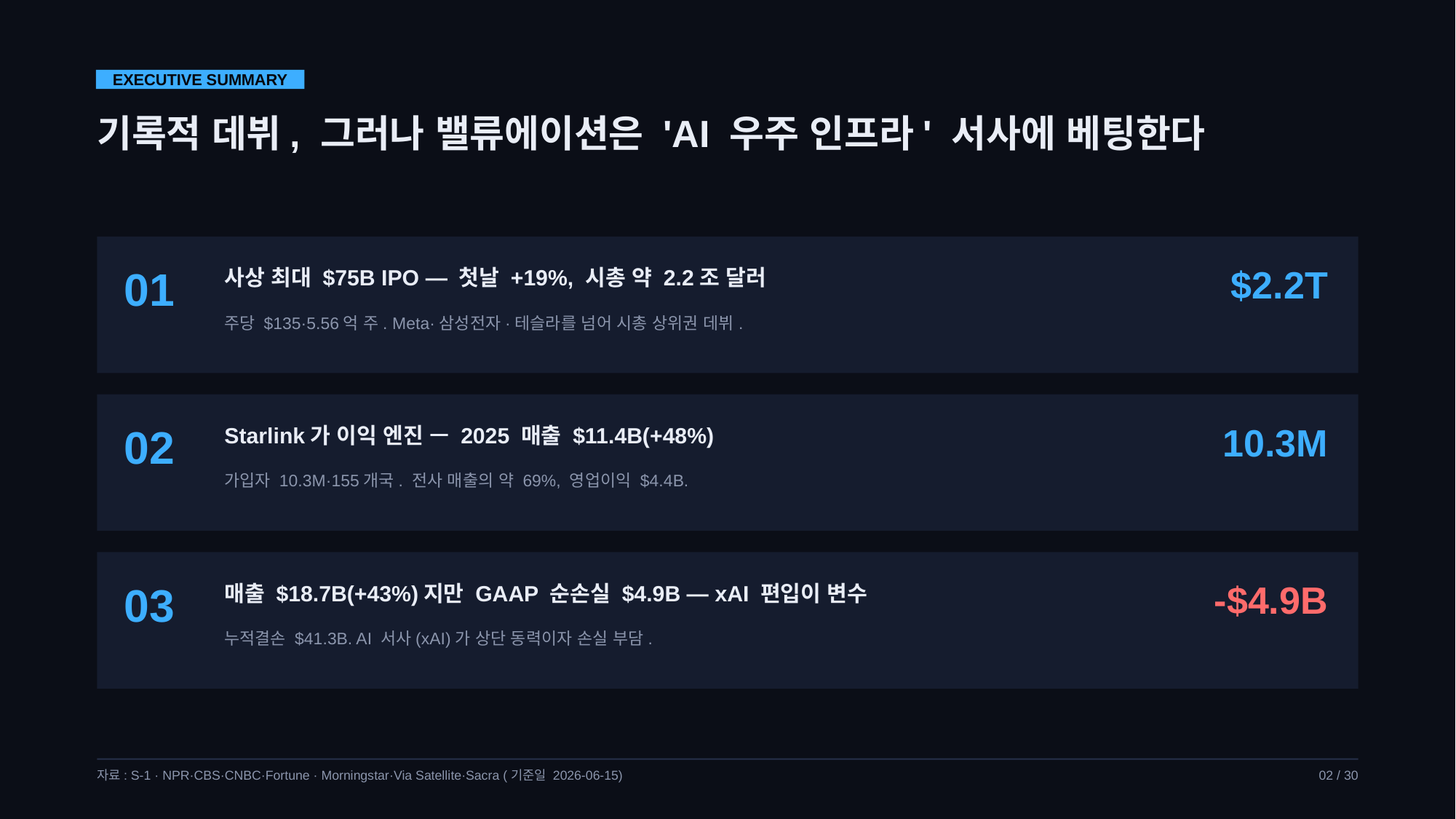

EXECUTIVE SUMMARY
기록적 데뷔, 그러나 밸류에이션은 'AI 우주 인프라' 서사에 베팅한다

01
$2.2T
사상 최대 $75B IPO — 첫날 +19%, 시총 약 2.2조 달러
주당 $135·5.56억 주. Meta·삼성전자·테슬라를 넘어 시총 상위권 데뷔.

02
10.3M
Starlink가 이익 엔진 — 2025 매출 $11.4B(+48%)
가입자 10.3M·155개국. 전사 매출의 약 69%, 영업이익 $4.4B.

03
-$4.9B
매출 $18.7B(+43%)지만 GAAP 순손실 $4.9B — xAI 편입이 변수
누적결손 $41.3B. AI 서사(xAI)가 상단 동력이자 손실 부담.

자료: S-1 · NPR·CBS·CNBC·Fortune · Morningstar·Via Satellite·Sacra (기준일 2026-06-15)
02 / 30